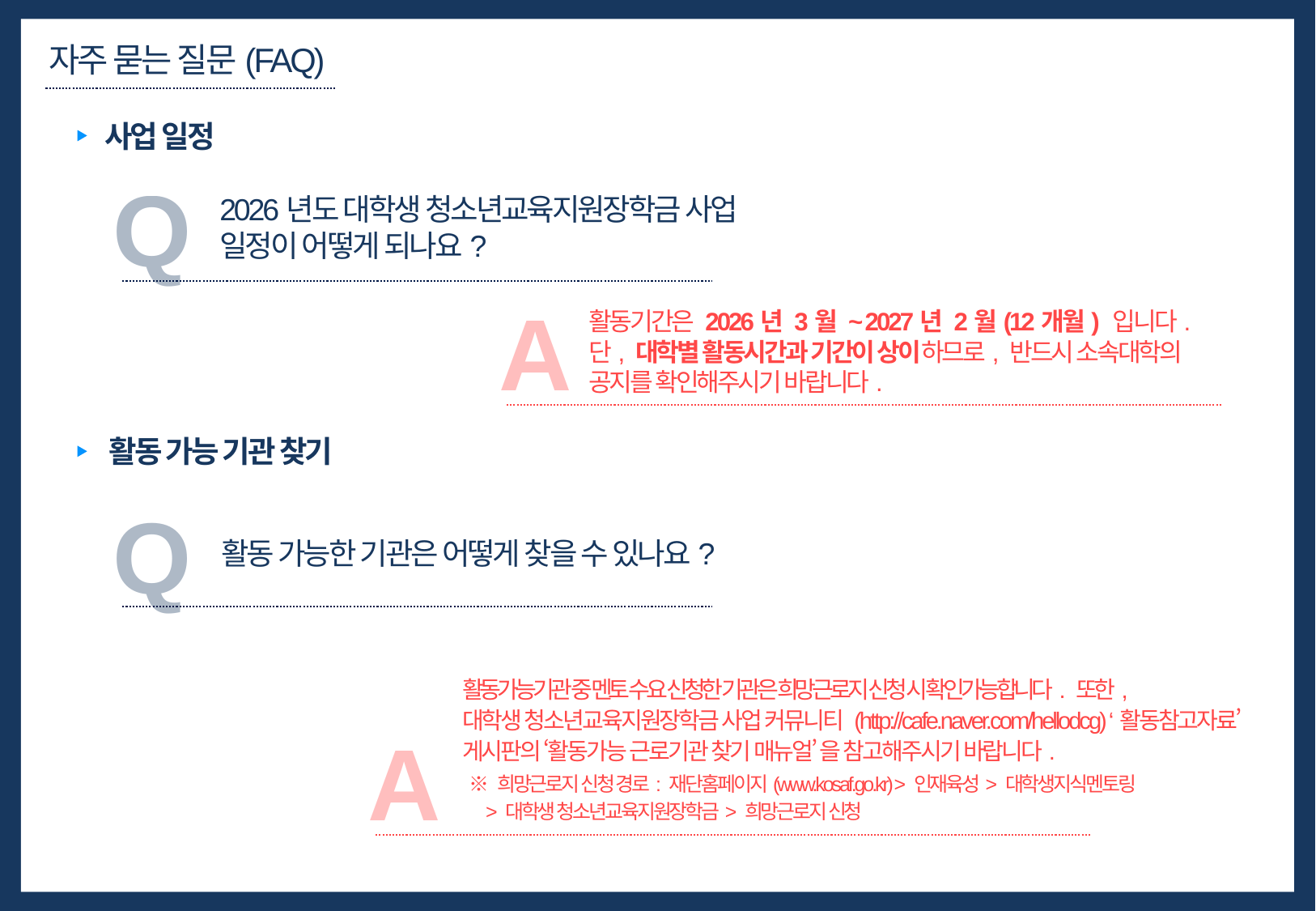

자주 묻는 질문(FAQ)
사업 일정

Q
2026년도 대학생 청소년교육지원장학금 사업
일정이 어떻게 되나요?
A
활동기간은 2026년 3월 ~ 2027년 2월(12개월) 입니다.
단, 대학별 활동시간과 기간이 상이하므로, 반드시 소속대학의
공지를 확인해주시기 바랍니다.
활동 가능 기관 찾기

Q
활동 가능한 기관은 어떻게 찾을 수 있나요?
활동가능기관 중 멘토 수요 신청한 기관은 희망근로지 신청 시 확인가능합니다.  또한,
대학생 청소년교육지원장학금 사업 커뮤니티 (http://cafe.naver.com/hellodcg) ‘활동참고자료’ 게시판의 ‘활동가능 근로기관 찾기 매뉴얼’ 을 참고해주시기 바랍니다.
 ※ 희망근로지 신청 경로: 재단홈페이지(www.kosaf.go.kr) > 인재육성> 대학생지식멘토링
> 대학생 청소년교육지원장학금> 희망근로지 신청
A